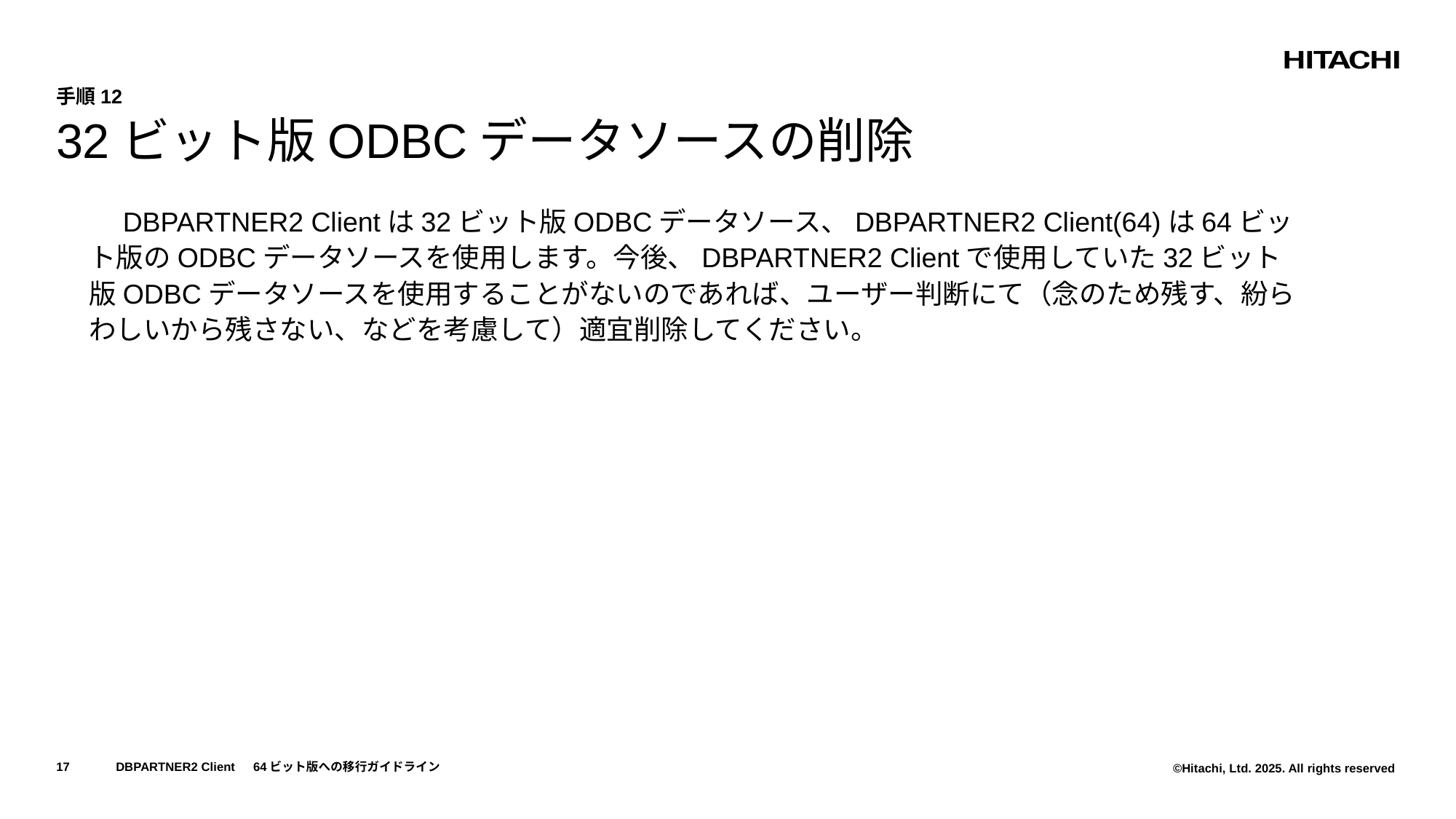

手順12
# 32ビット版ODBCデータソースの削除
　DBPARTNER2 Clientは32ビット版ODBCデータソース、DBPARTNER2 Client(64)は64ビット版のODBCデータソースを使用します。今後、DBPARTNER2 Clientで使用していた32ビット版ODBCデータソースを使用することがないのであれば、ユーザー判断にて（念のため残す、紛らわしいから残さない、などを考慮して）適宜削除してください。
17
DBPARTNER2 Client　64ビット版への移行ガイドライン